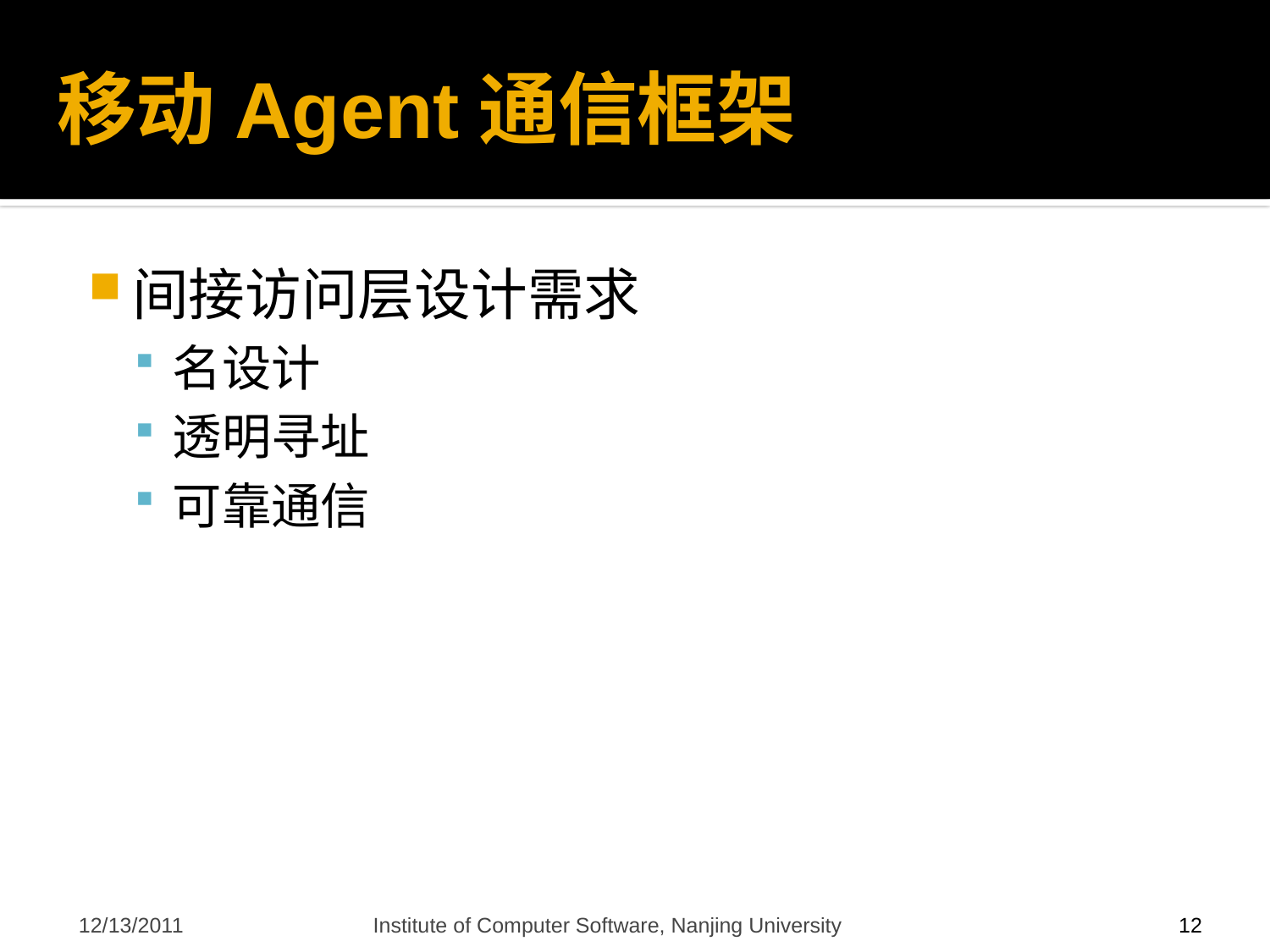

# 移动Agent通信框架
间接访问层设计需求
名设计
透明寻址
可靠通信
12
12/13/2011
Institute of Computer Software, Nanjing University
12